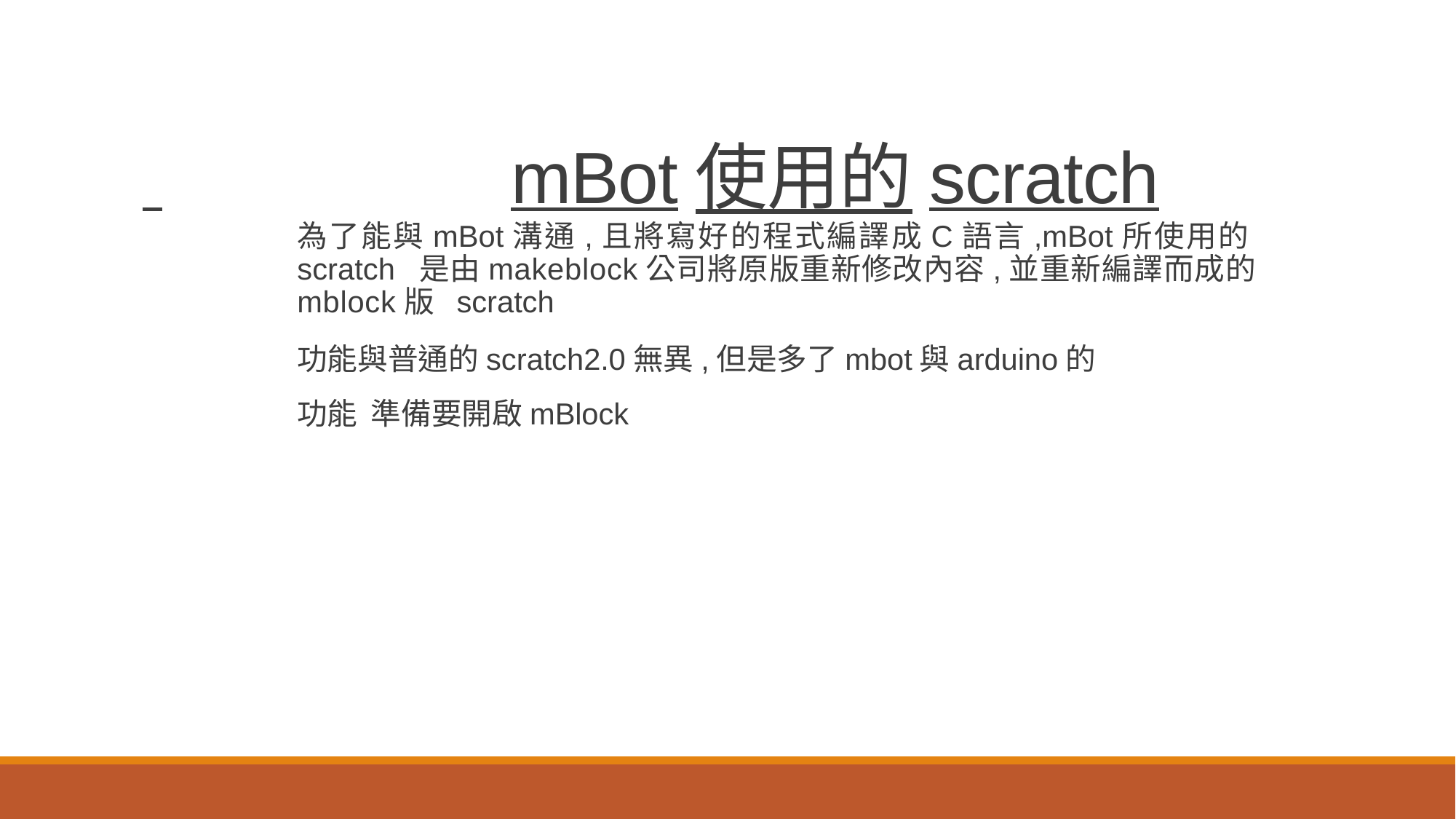

# mBot使用的scratch
為了能與mBot溝通,且將寫好的程式編譯成C語言,mBot所使用的scratch  是由makeblock公司將原版重新修改內容,並重新編譯而成的mblock版  scratch
功能與普通的scratch2.0無異,但是多了mbot與arduino的功能  準備要開啟mBlock